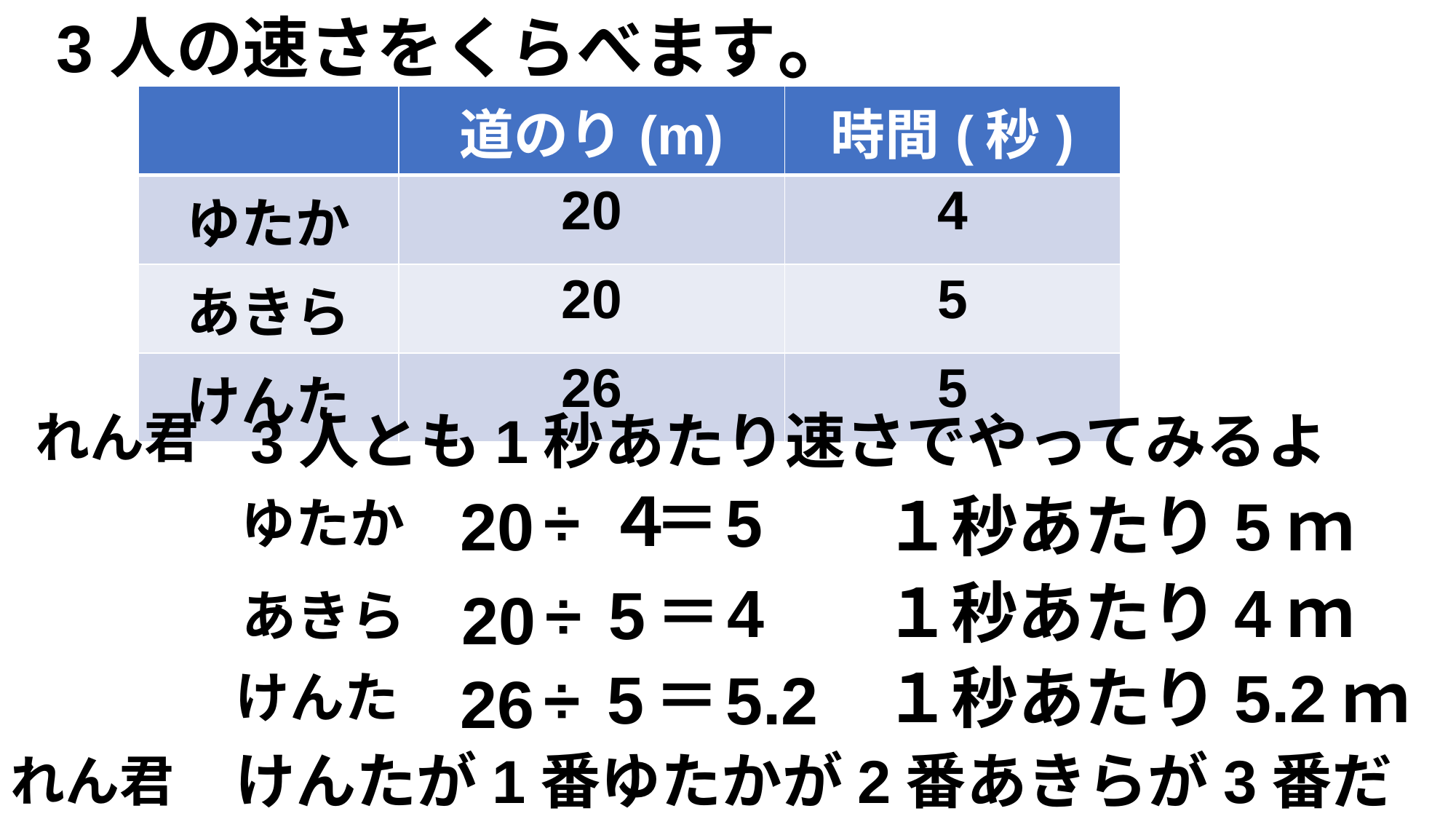

3人の速さをくらべます。
|  | 道のり(m) | 時間(秒) |
| --- | --- | --- |
| ゆたか | 20 | 4 |
| あきら | 20 | 5 |
| けんた | 26 | 5 |
れん君
3人とも1秒あたり速さでやってみるよ
＝
÷
４
20
5
１秒あたり5ｍ
ゆたか
＝
÷
5
20
4
１秒あたり4ｍ
あきら
＝
÷
5
26
１秒あたり5.2ｍ
5.2
けんた
けんたが1番ゆたかが2番あきらが3番だね
れん君